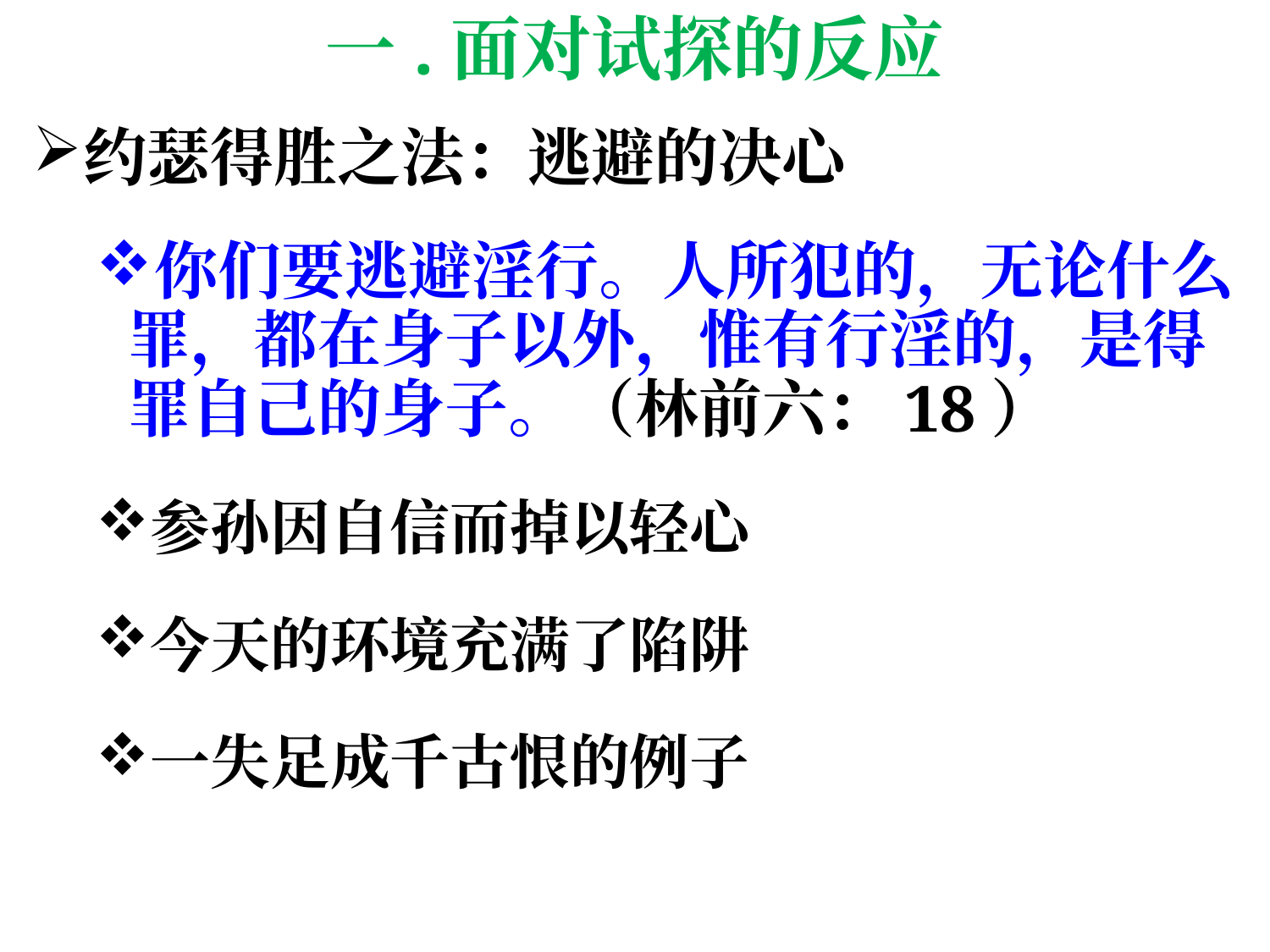

# 一.面对试探的反应
约瑟得胜之法：逃避的决心

你们要逃避淫行。人所犯的，无论什么罪，都在身子以外，惟有行淫的，是得罪自己的身子。（林前六：18）

参孙因自信而掉以轻心

今天的环境充满了陷阱

一失足成千古恨的例子